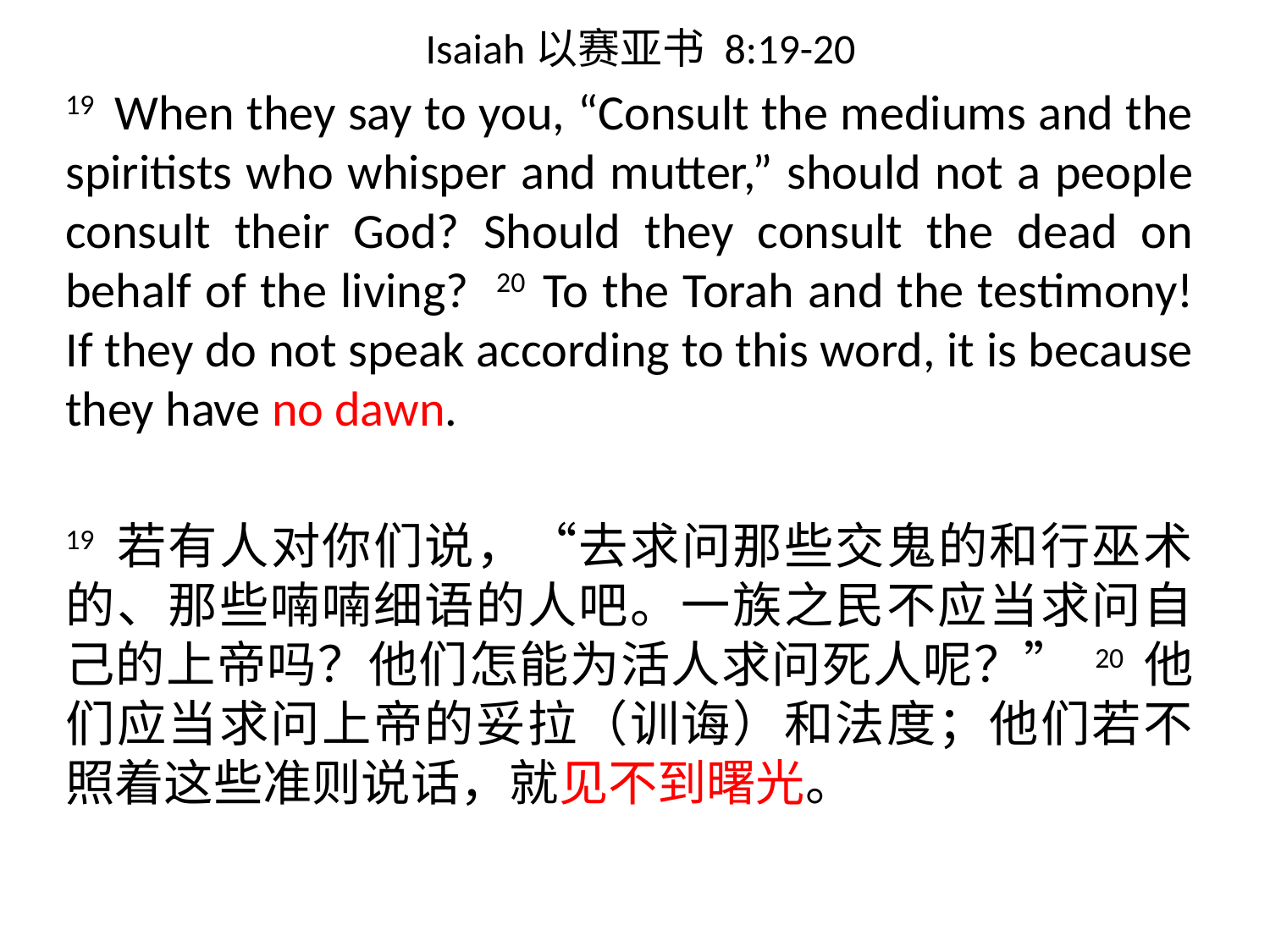

# Isaiah以赛亚书 8:19-20
19  When they say to you, “Consult the mediums and the spiritists who whisper and mutter,” should not a people consult their God? Should they consult the dead on behalf of the living?  20  To the Torah and the testimony! If they do not speak according to this word, it is because they have no dawn.

19 若有人对你们说，“去求问那些交鬼的和行巫术的、那些喃喃细语的人吧。一族之民不应当求问自己的上帝吗？他们怎能为活人求问死人呢？” 20 他们应当求问上帝的妥拉（训诲）和法度；他们若不照着这些准则说话，就见不到曙光。